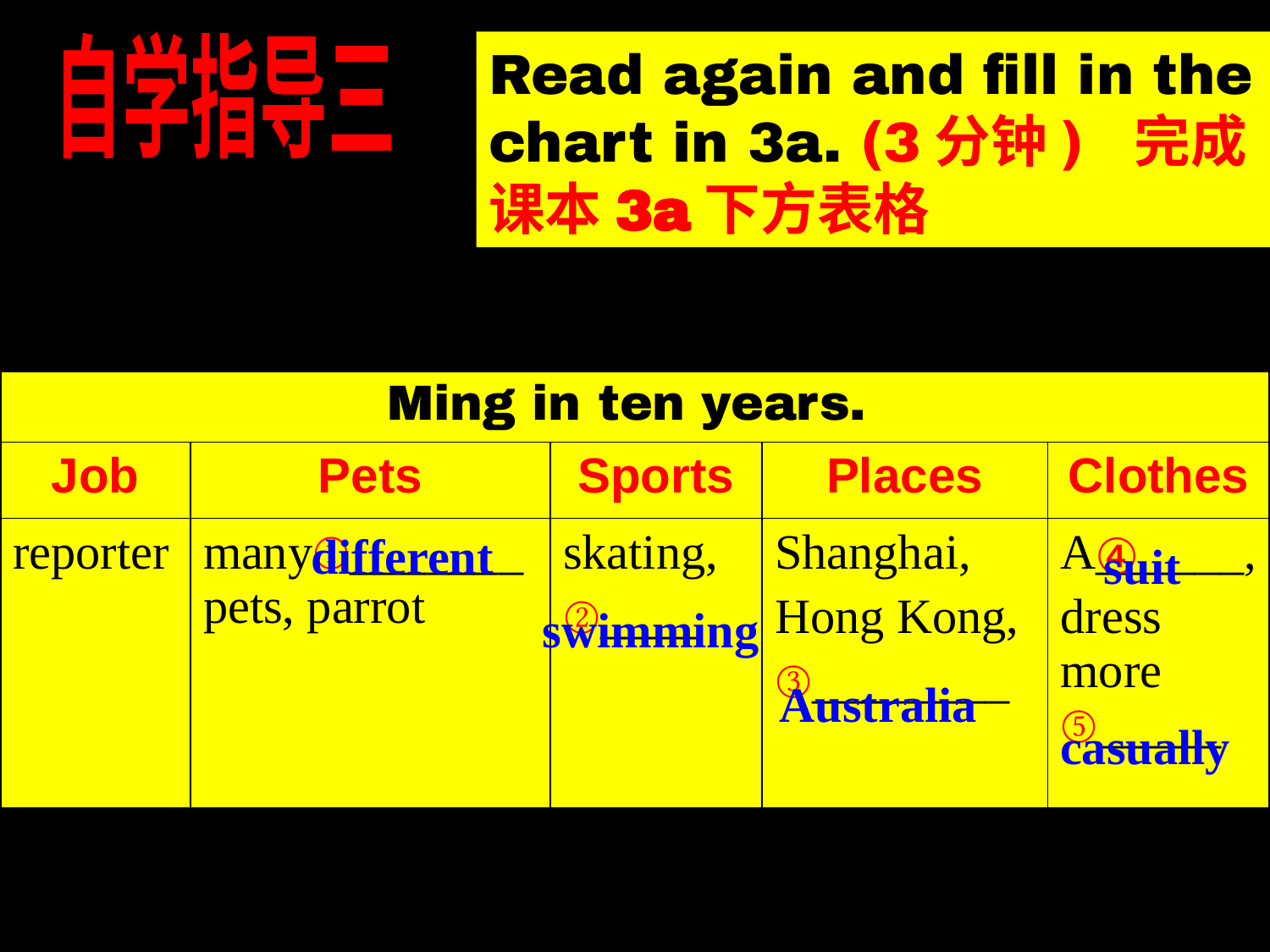

自学指导三
Read again and fill in the chart in 3a. (3分钟)  完成课本3a下方表格
| Ming in ten years. |  |  |  |  |
| --- | --- | --- | --- | --- |
| Job | Pets | Sports | Places | Clothes |
| reporter | many①\_\_\_\_\_\_\_ pets, parrot | skating, ②\_\_\_\_ | Shanghai, Hong Kong, ③\_\_\_\_\_\_\_\_ | A\_\_\_\_\_\_, dress more ⑤\_\_\_\_\_ |
different
④
suit
swimming
Australia
casually